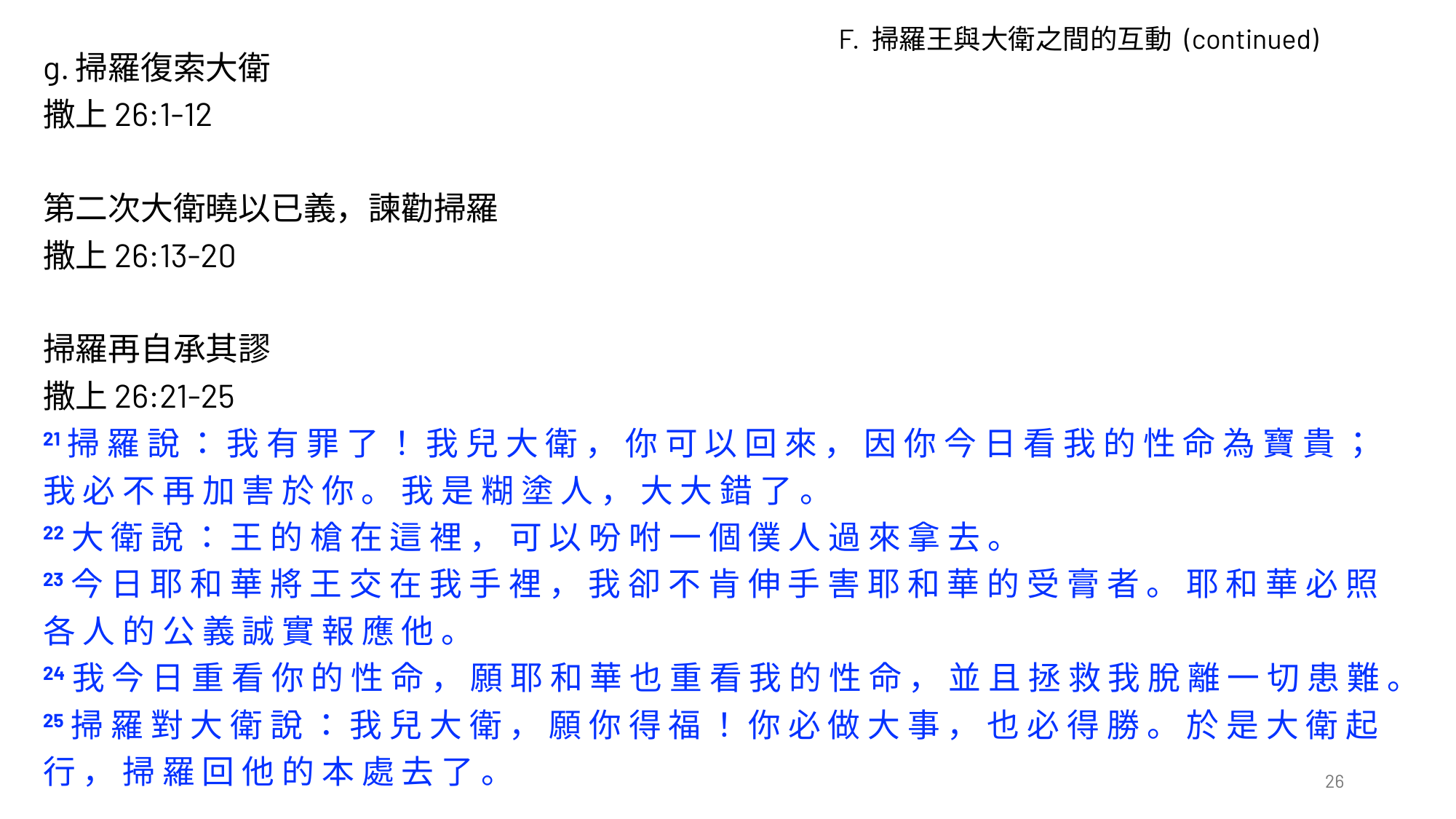

F. 掃羅王與大衛之間的互動 (continued)
g.掃羅復索大衛
撒上26:1-12

第二次大衛曉以已義，諫勸掃羅
撒上26:13-20

掃羅再自承其謬
撒上26:21-25
21 掃 羅 說 ： 我 有 罪 了 ！ 我 兒 大 衛 ， 你 可 以 回 來 ， 因 你 今 日 看 我 的 性 命 為 寶 貴 ； 我 必 不 再 加 害 於 你 。 我 是 糊 塗 人 ， 大 大 錯 了 。
22 大 衛 說 ： 王 的 槍 在 這 裡 ， 可 以 吩 咐 一 個 僕 人 過 來 拿 去 。
23 今 日 耶 和 華 將 王 交 在 我 手 裡 ， 我 卻 不 肯 伸 手 害 耶 和 華 的 受 膏 者 。 耶 和 華 必 照 各 人 的 公 義 誠 實 報 應 他 。
24 我 今 日 重 看 你 的 性 命 ， 願 耶 和 華 也 重 看 我 的 性 命 ， 並 且 拯 救 我 脫 離 一 切 患 難 。
25 掃 羅 對 大 衛 說 ： 我 兒 大 衛 ， 願 你 得 福 ！ 你 必 做 大 事 ， 也 必 得 勝 。 於 是 大 衛 起 行 ， 掃 羅 回 他 的 本 處 去 了 。

26